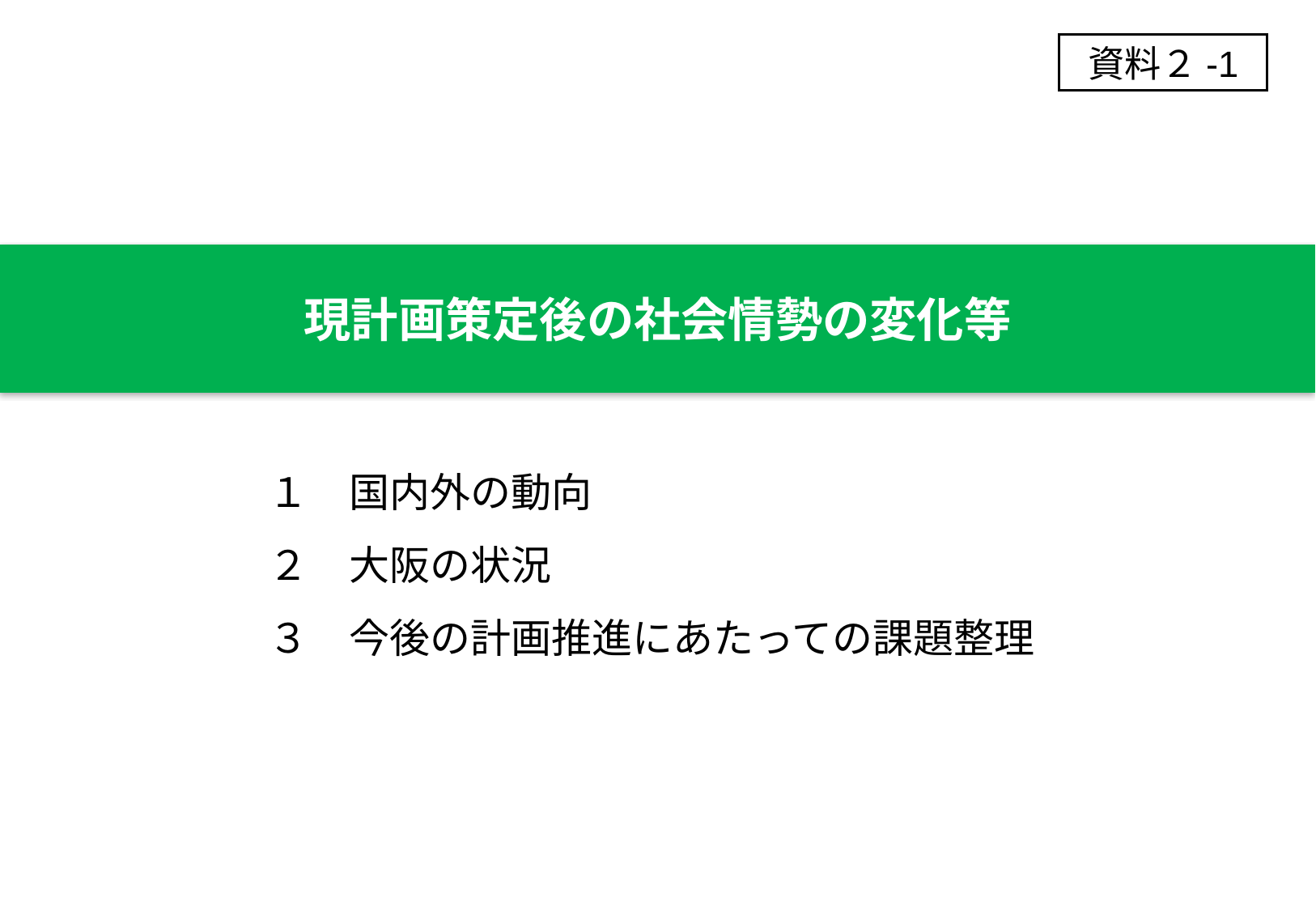

資料２-1
現計画策定後の社会情勢の変化等
１　国内外の動向
２　大阪の状況
３　今後の計画推進にあたっての課題整理